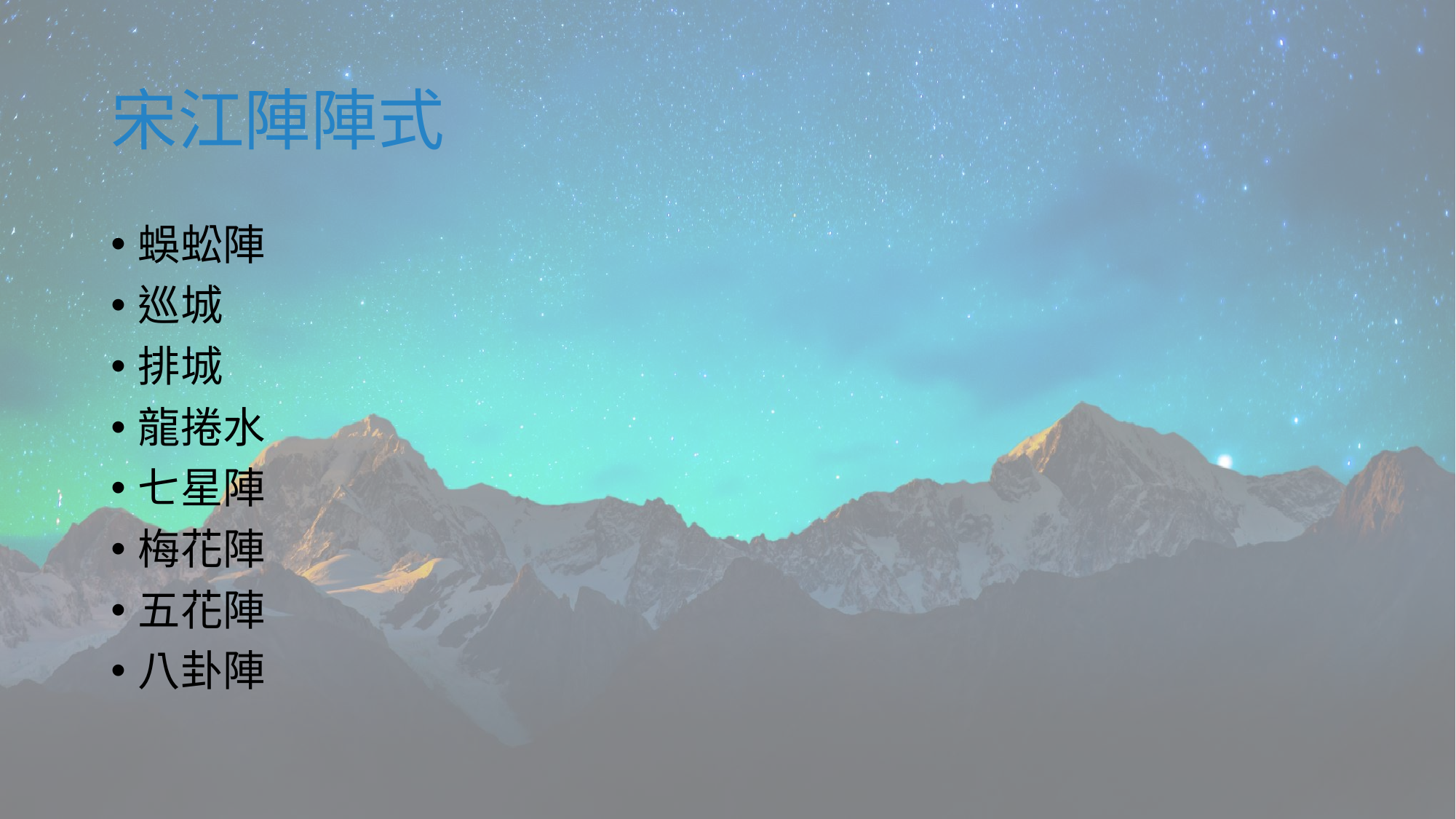

# 宋江陣陣式
蜈蚣陣
巡城
排城
龍捲水
七星陣
梅花陣
五花陣
八卦陣